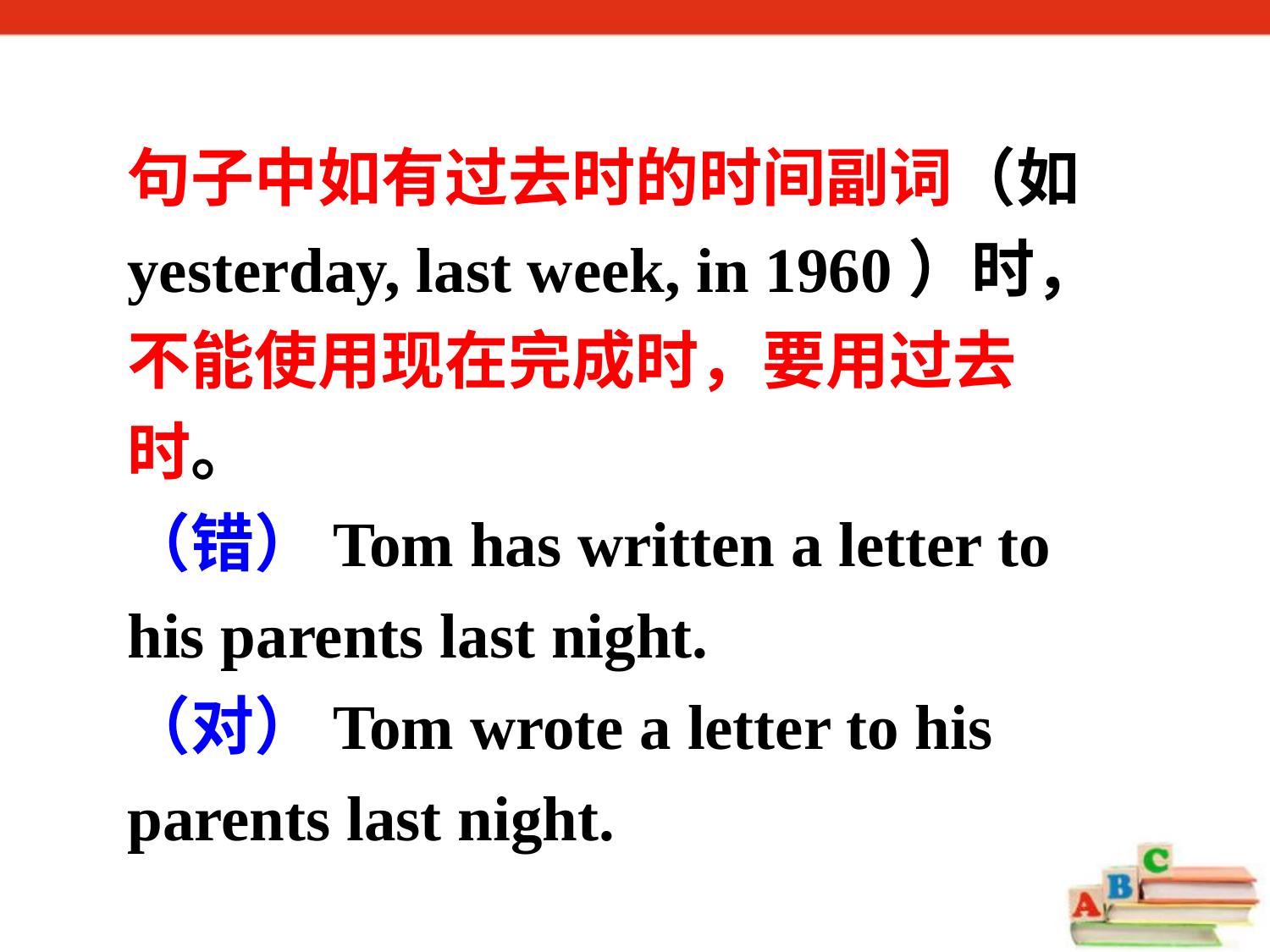

句子中如有过去时的时间副词（如yesterday, last week, in 1960）时，不能使用现在完成时，要用过去时。
（错）Tom has written a letter to his parents last night.
（对）Tom wrote a letter to his parents last night.